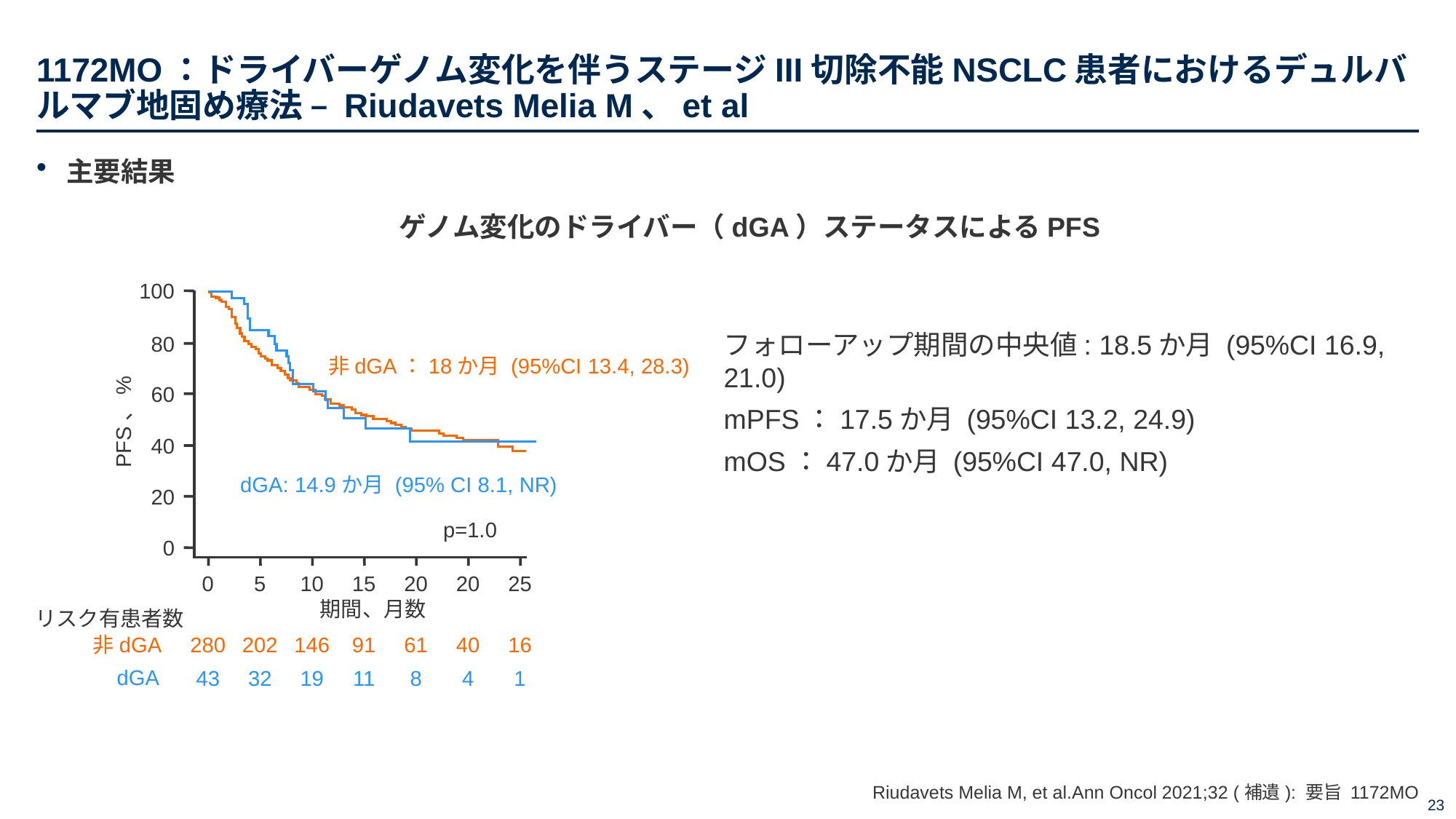

# 1172MO：ドライバーゲノム変化を伴うステージIII切除不能NSCLC患者におけるデュルバルマブ地固め療法 – Riudavets Melia M、et al
主要結果
ゲノム変化のドライバー（dGA）ステータスによるPFS
100

80

60

PFS、%
40

20

0

フォローアップ期間の中央値: 18.5か月 (95%CI 16.9, 21.0)
mPFS：17.5か月 (95%CI 13.2, 24.9)
mOS：47.0か月 (95%CI 47.0, NR)
非dGA：18か月 (95%CI 13.4, 28.3)
dGA: 14.9か月 (95% CI 8.1, NR)
p=1.0

0
5
10
15
20
20
25
期間、月数
リスク有患者数
非dGA
280
202
146
91
61
40
16
dGA
43
32
19
11
8
4
1
Riudavets Melia M, et al.Ann Oncol 2021;32 (補遺): 要旨 1172MO